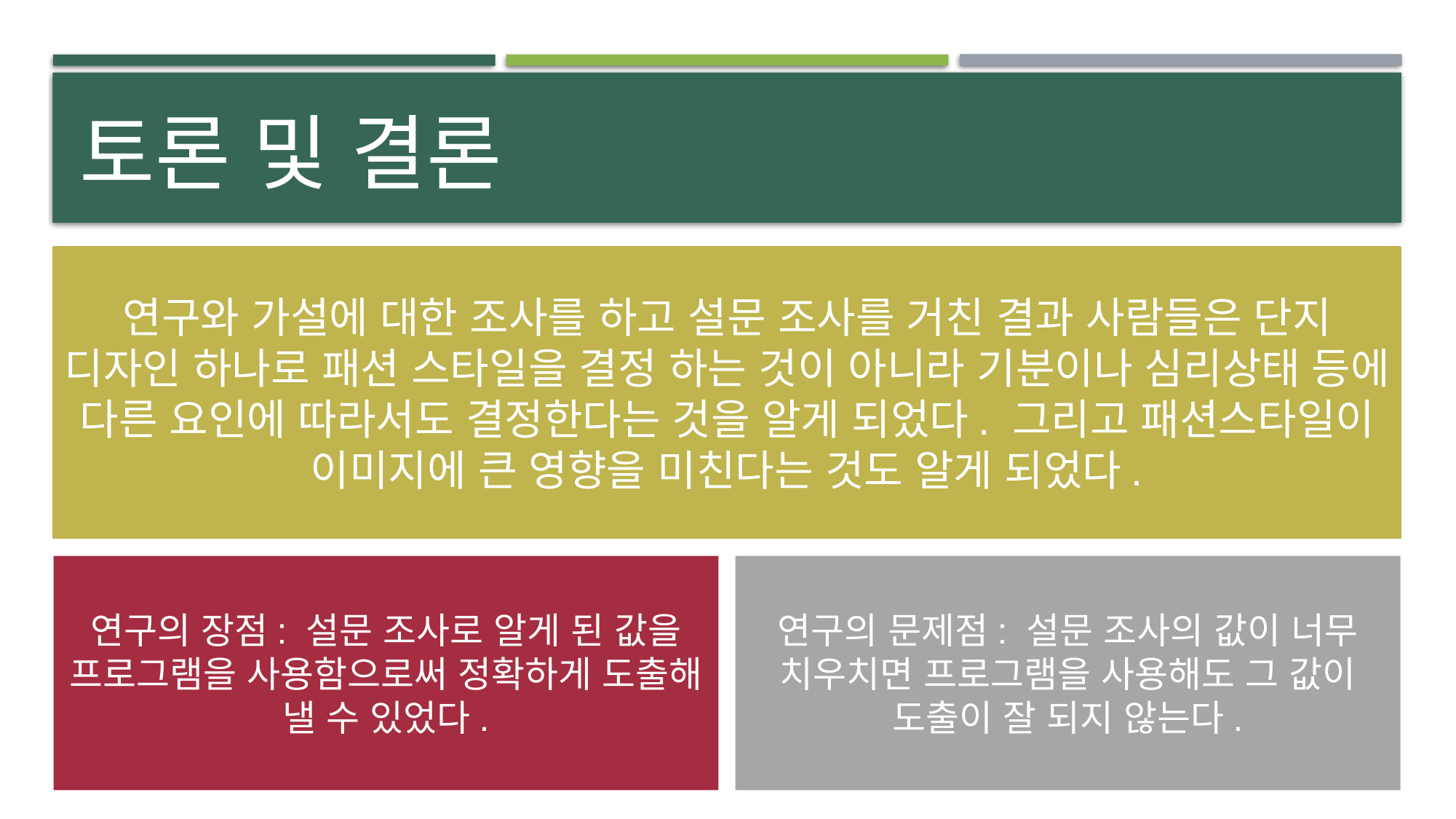

# 토론 및 결론
연구와 가설에 대한 조사를 하고 설문 조사를 거친 결과 사람들은 단지 디자인 하나로 패션 스타일을 결정 하는 것이 아니라 기분이나 심리상태 등에 다른 요인에 따라서도 결정한다는 것을 알게 되었다. 그리고 패션스타일이 이미지에 큰 영향을 미친다는 것도 알게 되었다.
연구의 장점: 설문 조사로 알게 된 값을 프로그램을 사용함으로써 정확하게 도출해 낼 수 있었다.
연구의 문제점: 설문 조사의 값이 너무 치우치면 프로그램을 사용해도 그 값이 도출이 잘 되지 않는다.